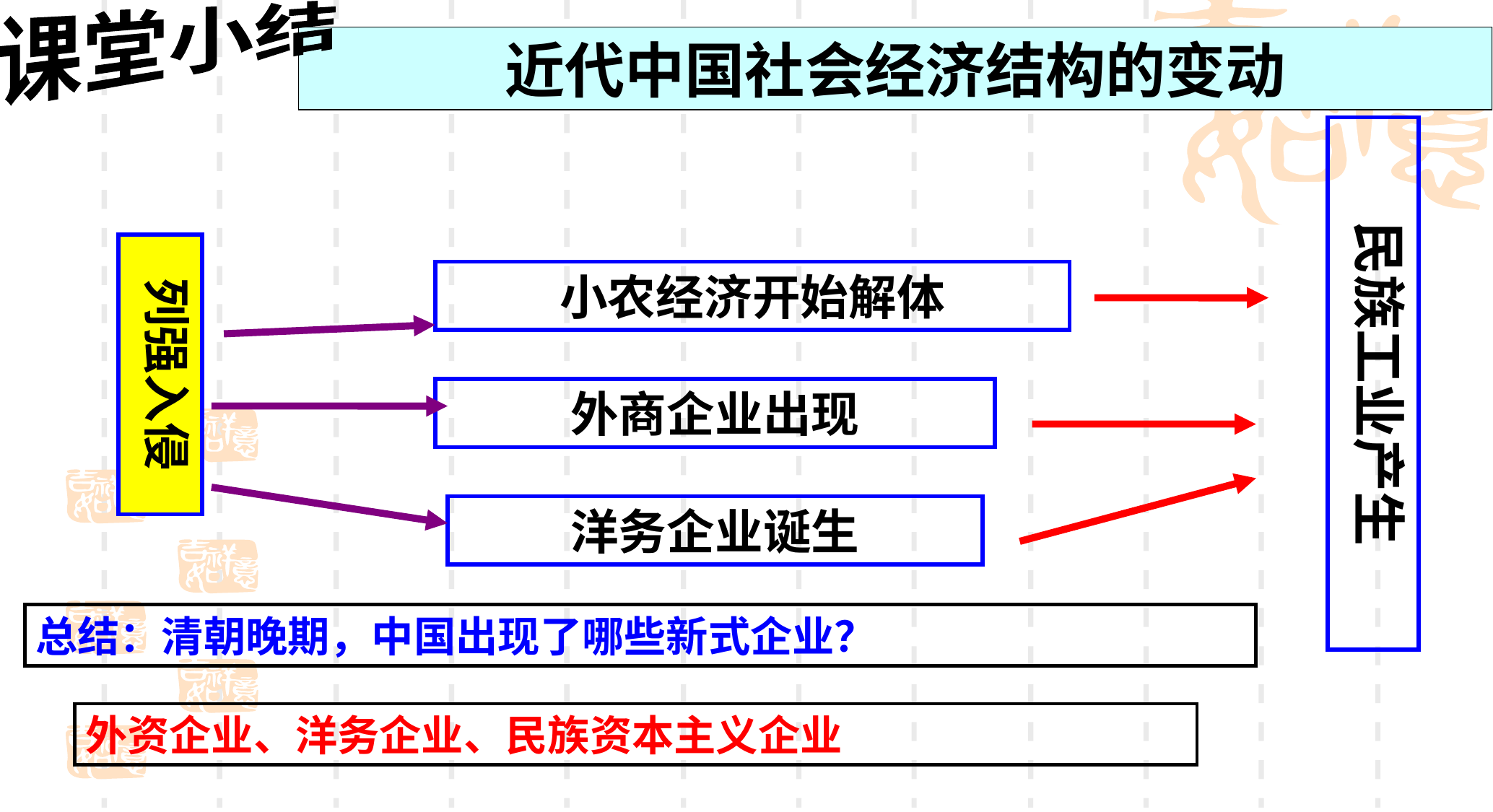

课堂小结
近代中国社会经济结构的变动

民族工业产生
列强入侵
小农经济开始解体

外商企业出现

洋务企业诞生
总结：清朝晚期，中国出现了哪些新式企业？
外资企业、洋务企业、民族资本主义企业